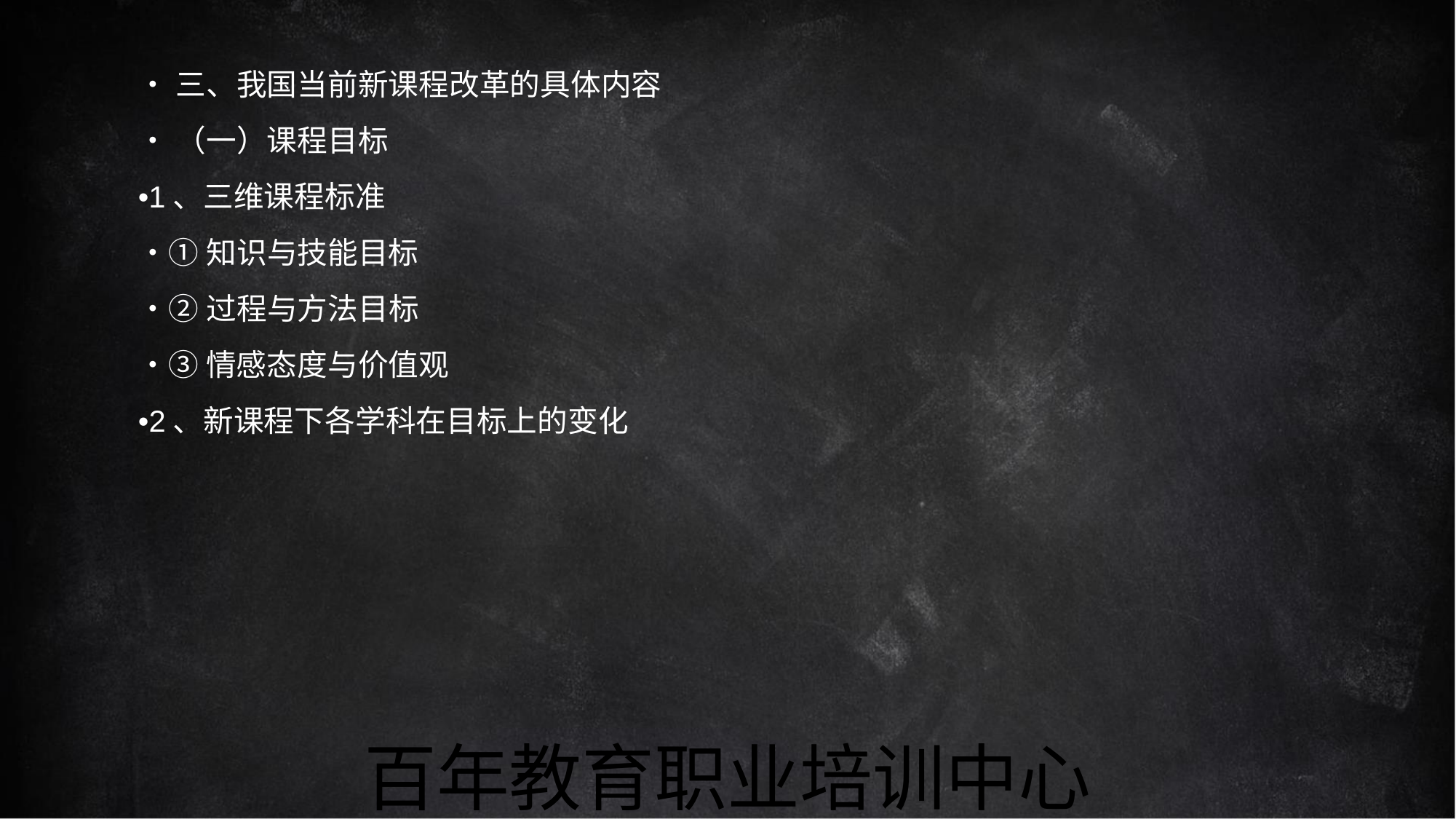

•三、我国当前新课程改革的具体内容
•（一）课程目标
•1、三维课程标准
•①知识与技能目标
•②过程与方法目标
•③情感态度与价值观
•2、新课程下各学科在目标上的变化
百年教育职业培训中心